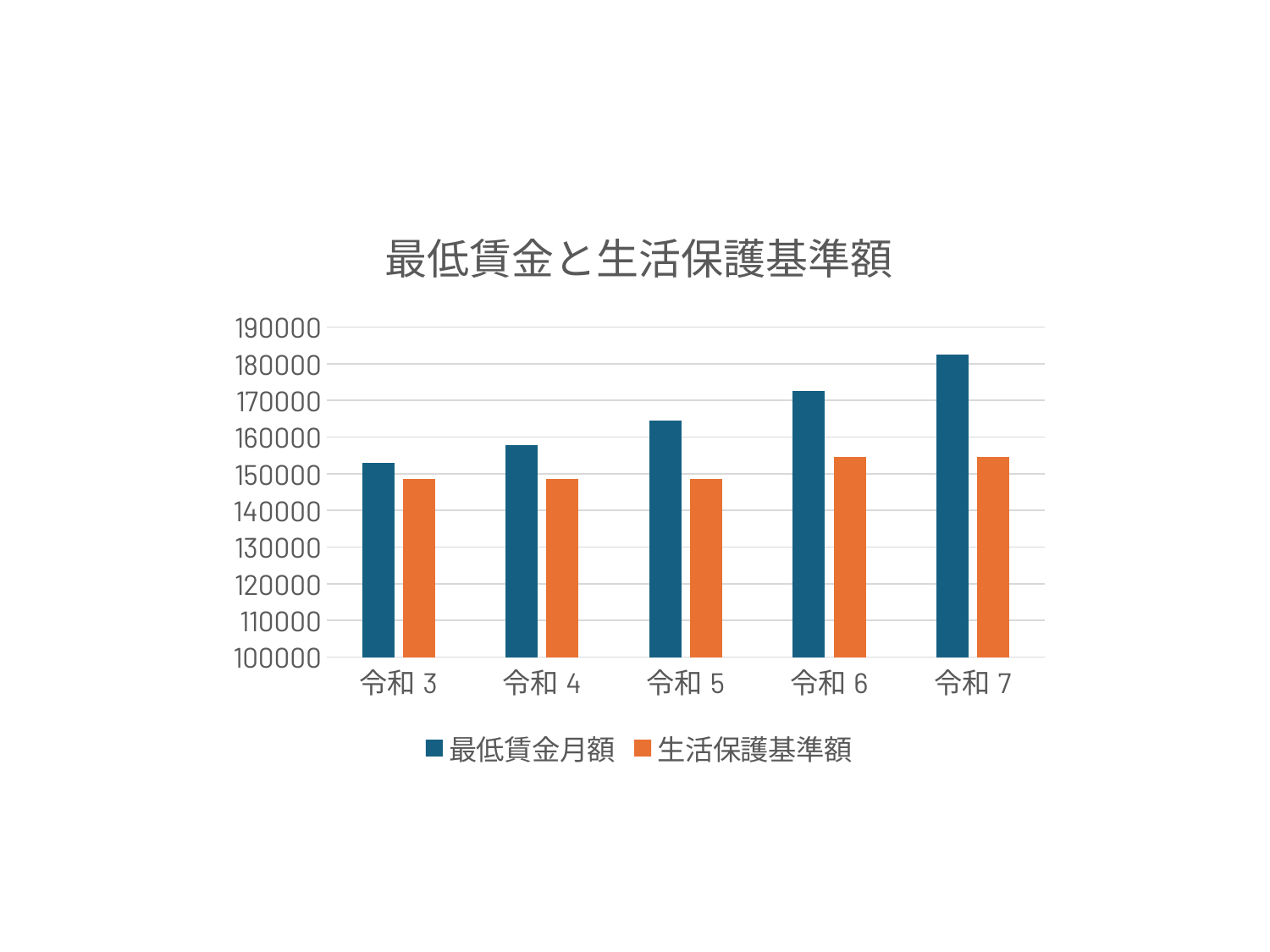

### Chart: 最低賃金と生活保護基準額

| Category | 最低賃金月額 | 生活保護基準額 |
|---|---|---|
| 令和3 | 152960.0 | 148570.0 |
| 令和4 | 157920.0 | 148570.0 |
| 令和5 | 164480.0 | 148570.0 |
| 令和6 | 172480.0 | 154670.0 |
| 令和7 | 182560.0 | 154670.0 |